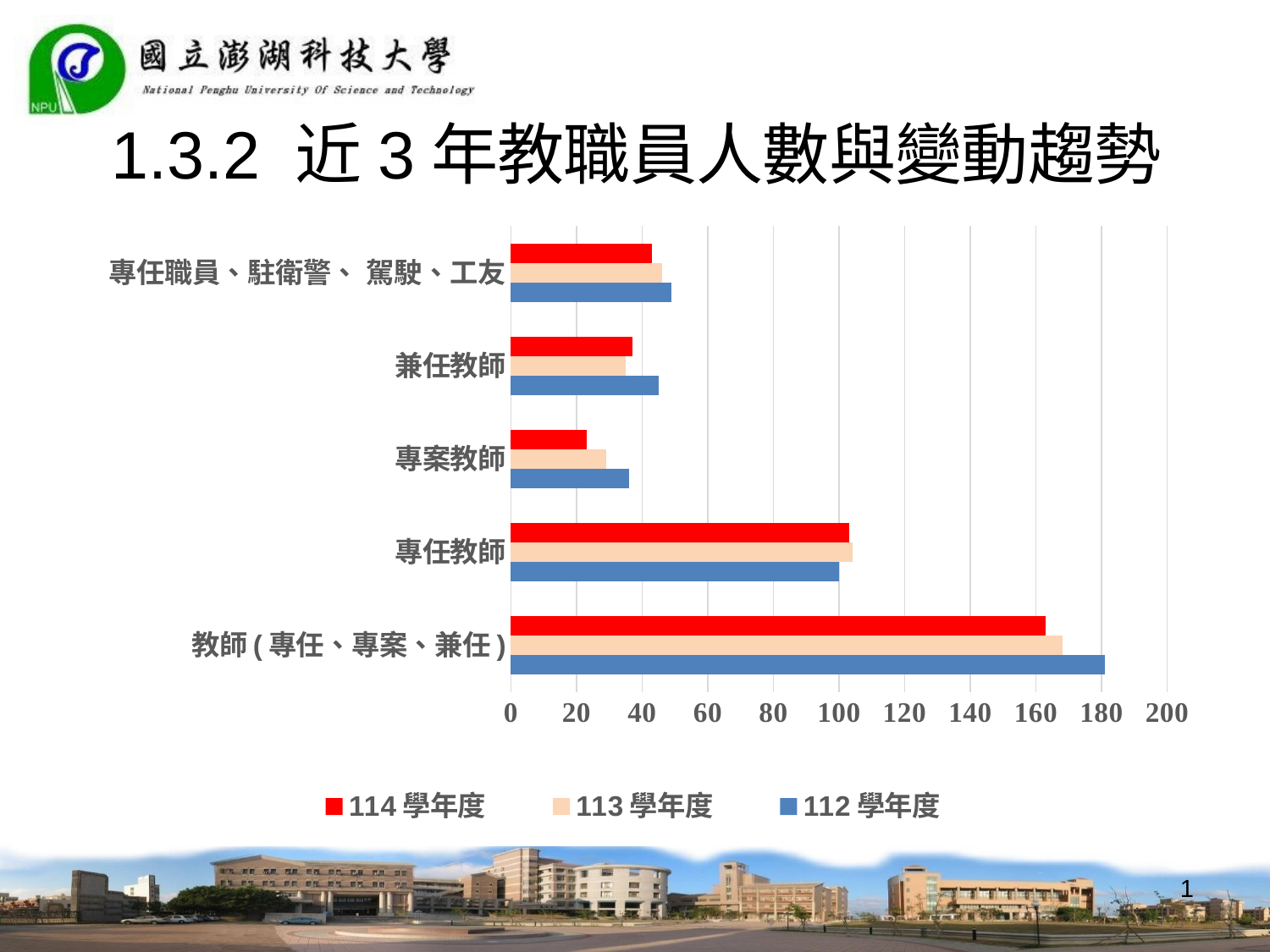

# 1.3.2 近3年教職員人數與變動趨勢圖

### Chart

| Category | 112學年度 | 113學年度 | 114學年度 |
|---|---|---|---|
| 教師(專任、專案、兼任) | 181.0 | 168.0 | 163.0 |
| 專任教師 | 100.0 | 104.0 | 103.0 |
| 專案教師 | 36.0 | 29.0 | 23.0 |
| 兼任教師 | 45.0 | 35.0 | 37.0 |
| 專任職員、駐衛警、 駕駛、工友 | 49.0 | 46.0 | 43.0 |
1